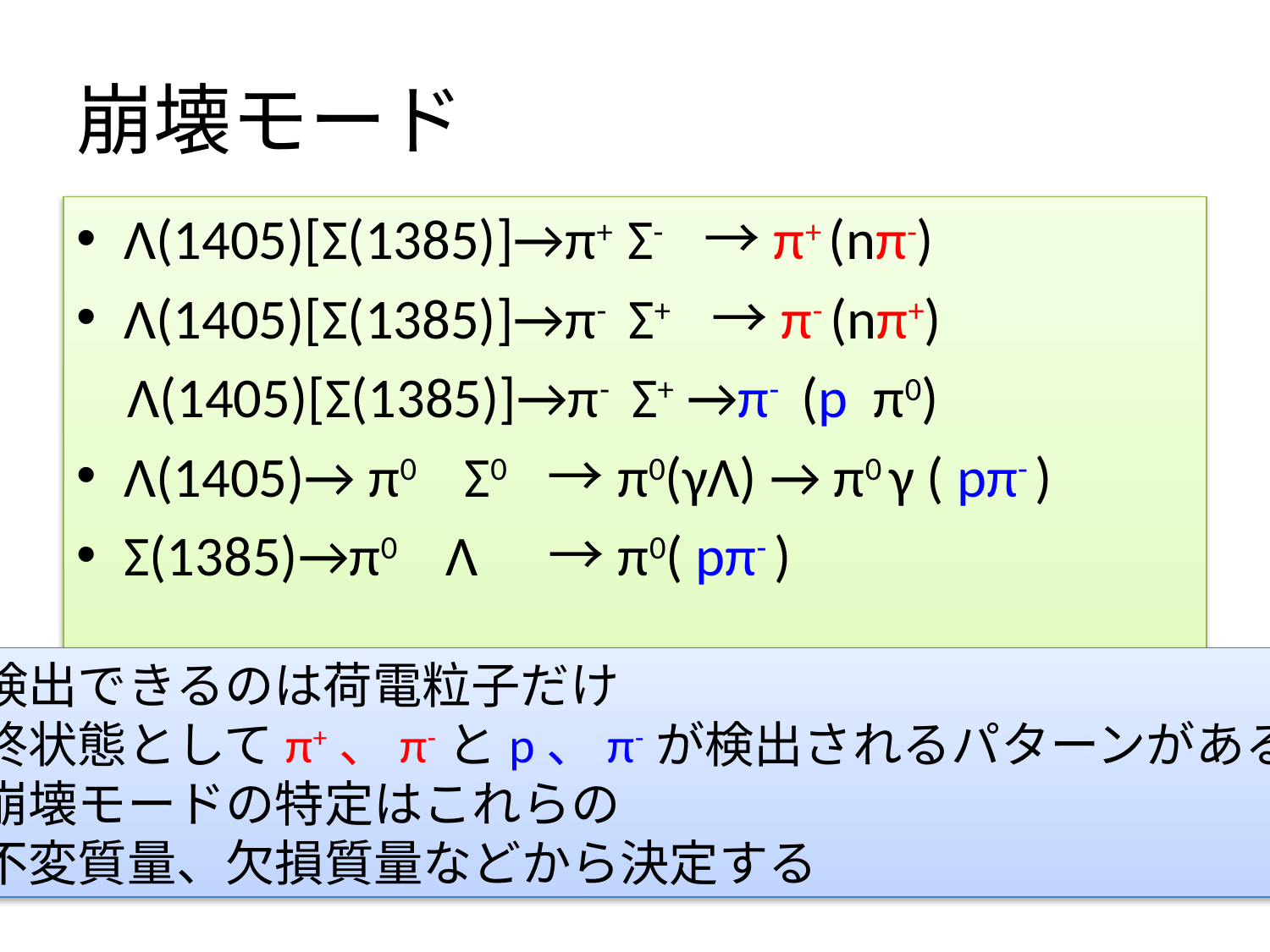

# 崩壊モード
Λ(1405)[Σ(1385)]→π+  Σ-　→π+ (nπ-)
Λ(1405)[Σ(1385)]→π-   Σ+　→π- (nπ+)
    Λ(1405)[Σ(1385)]→π-   Σ+ →π-   (p  π0)
Λ(1405)→ π0　Σ0　→π0(γΛ) → π0 γ ( pπ- )
Σ(1385)→π0　Λ　→π0( pπ- )

検出できるのは荷電粒子だけ
終状態としてπ+、π-とp、π-が検出されるパターンがある
崩壊モードの特定はこれらの
不変質量、欠損質量などから決定する